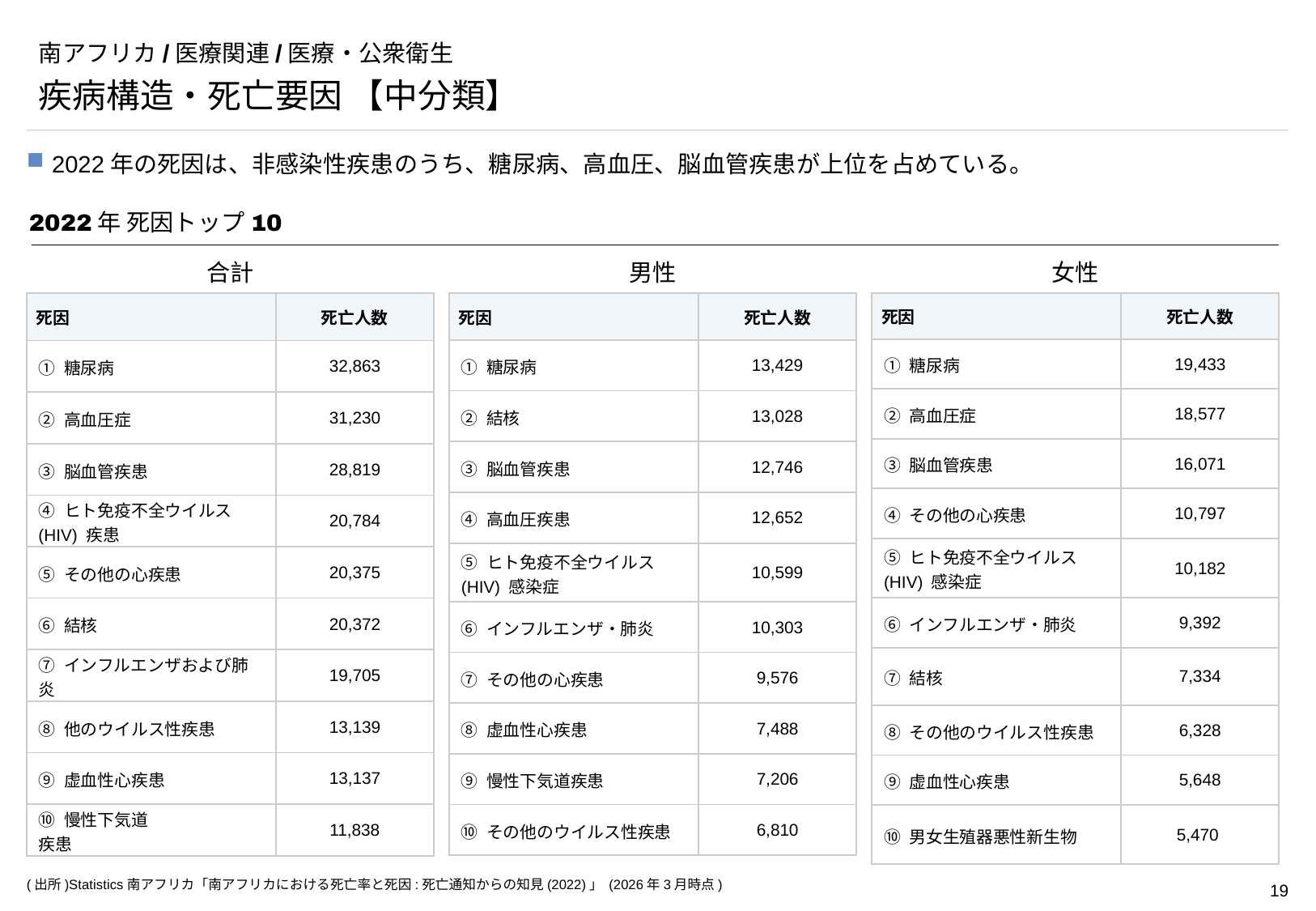

# 南アフリカ/医療関連/医療・公衆衛生
疾病構造・死亡要因 【中分類】
2022年の死因は、非感染性疾患のうち、糖尿病、高血圧、脳血管疾患が上位を占めている。
2022年 死因トップ10
合計
男性
女性
| 死因 | 死亡人数 |
| --- | --- |
| ① 糖尿病 | 32,863 |
| ② 高血圧症 | 31,230 |
| ③ 脳血管疾患 | 28,819 |
| ④ ヒト免疫不全ウイルス (HIV) 疾患 | 20,784 |
| ⑤ その他の心疾患 | 20,375 |
| ⑥ 結核 | 20,372 |
| ⑦ インフルエンザおよび肺炎 | 19,705 |
| ⑧ 他のウイルス性疾患 | 13,139 |
| ⑨ 虚血性心疾患 | 13,137 |
| ⑩ 慢性下気道 疾患 | 11,838 |
| 死因 | 死亡人数 |
| --- | --- |
| ① 糖尿病 | 13,429 |
| ② 結核 | 13,028 |
| ③ 脳血管疾患 | 12,746 |
| ④ 高血圧疾患 | 12,652 |
| ⑤ ヒト免疫不全ウイルス (HIV) 感染症 | 10,599 |
| ⑥ インフルエンザ・肺炎 | 10,303 |
| ⑦ その他の心疾患 | 9,576 |
| ⑧ 虚血性心疾患 | 7,488 |
| ⑨ 慢性下気道疾患 | 7,206 |
| ⑩ その他のウイルス性疾患 | 6,810 |
| 死因 | 死亡人数 |
| --- | --- |
| ① 糖尿病 | 19,433 |
| ② 高血圧症 | 18,577 |
| ③ 脳血管疾患 | 16,071 |
| ④ その他の心疾患 | 10,797 |
| ⑤ ヒト免疫不全ウイルス (HIV) 感染症 | 10,182 |
| ⑥ インフルエンザ・肺炎 | 9,392 |
| ⑦ 結核 | 7,334 |
| ⑧ その他のウイルス性疾患 | 6,328 |
| ⑨ 虚血性心疾患 | 5,648 |
| ⑩ 男女生殖器悪性新生物 | 5,470 |
(出所)Statistics南アフリカ「南アフリカにおける死亡率と死因:死亡通知からの知見(2022)」 (2026年3月時点)